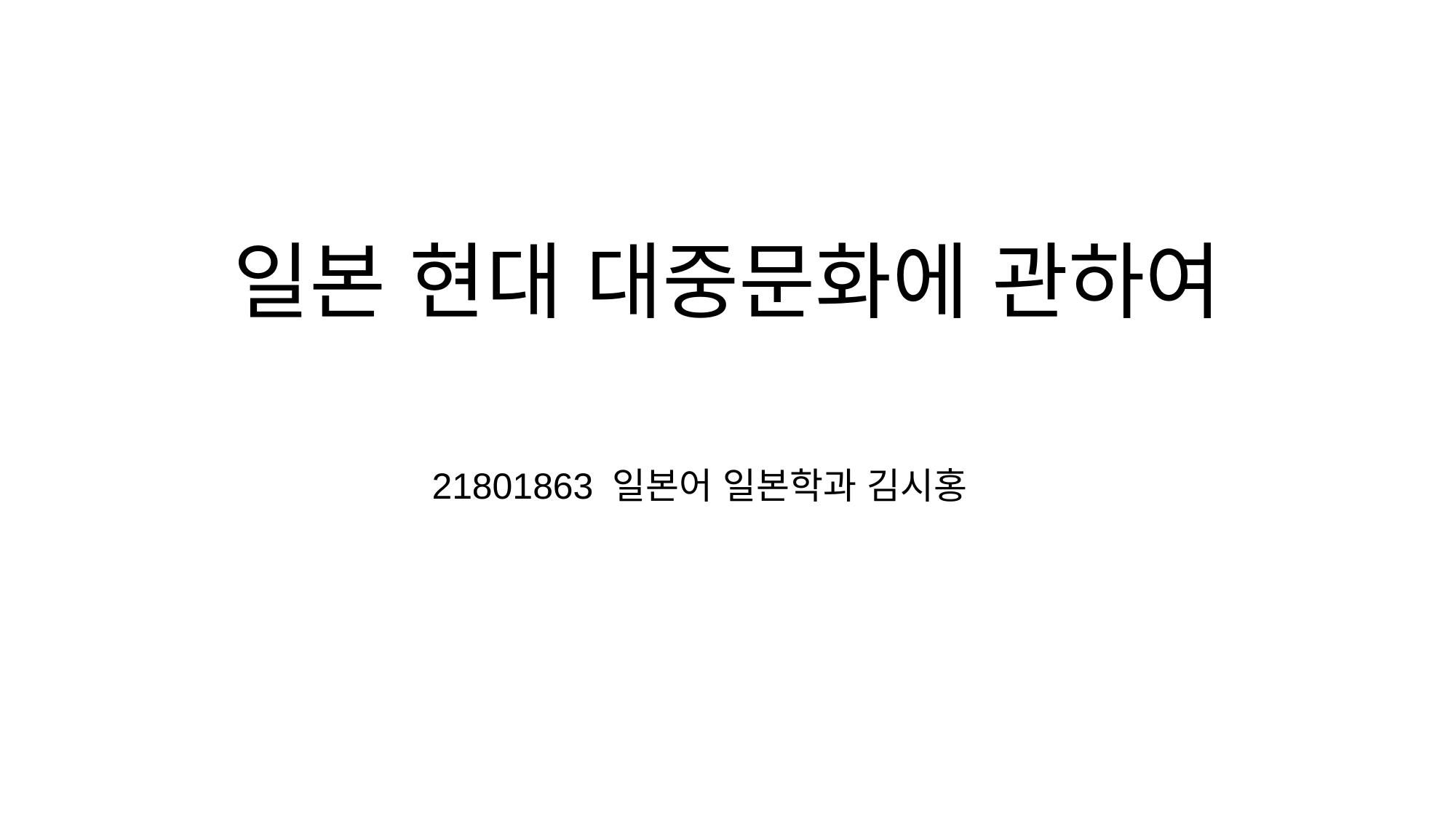

# 일본 현대 대중문화에 관하여
21801863 일본어 일본학과 김시홍